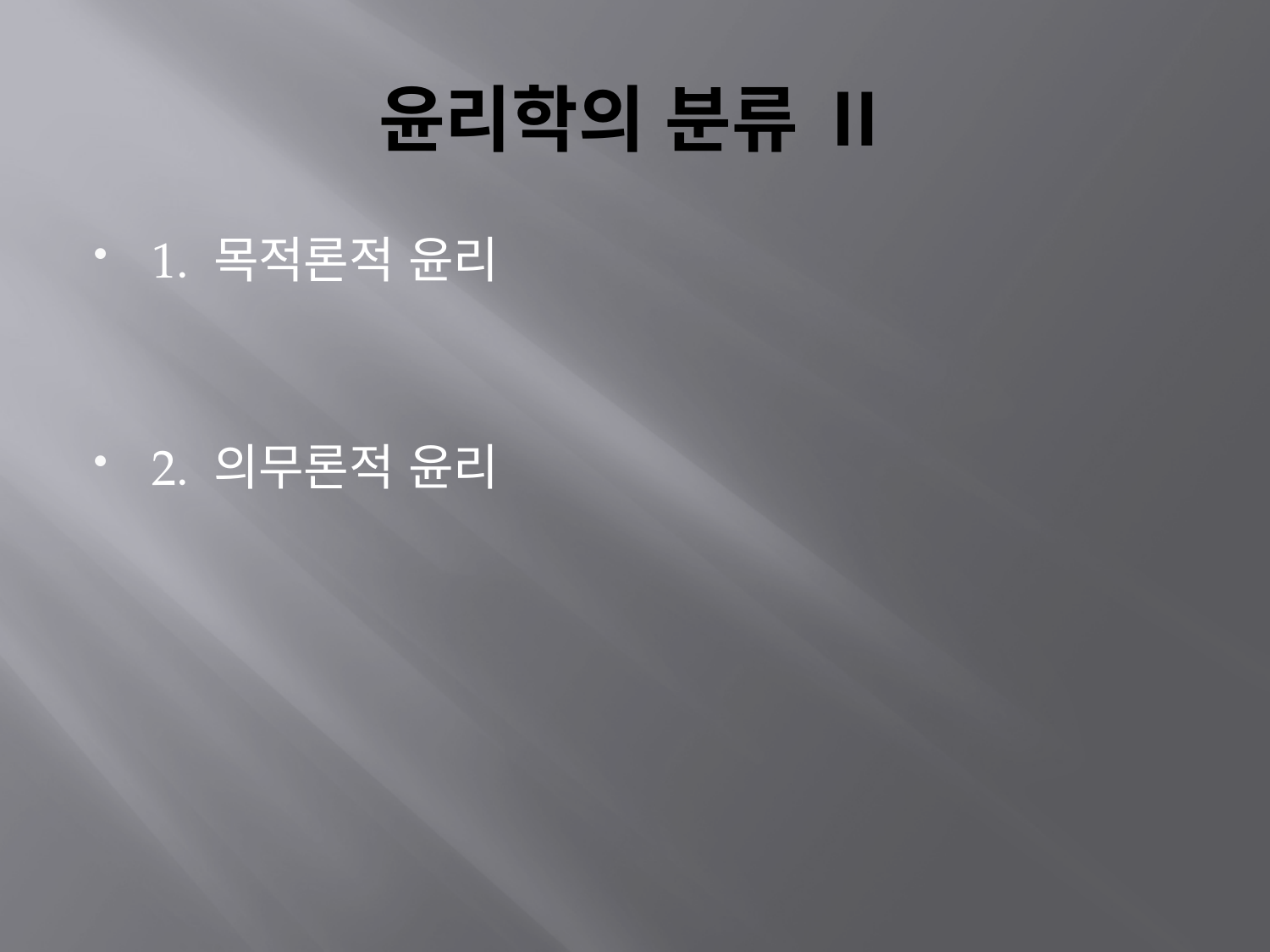

# 윤리학의 분류 Ⅱ
1. 목적론적 윤리

2. 의무론적 윤리